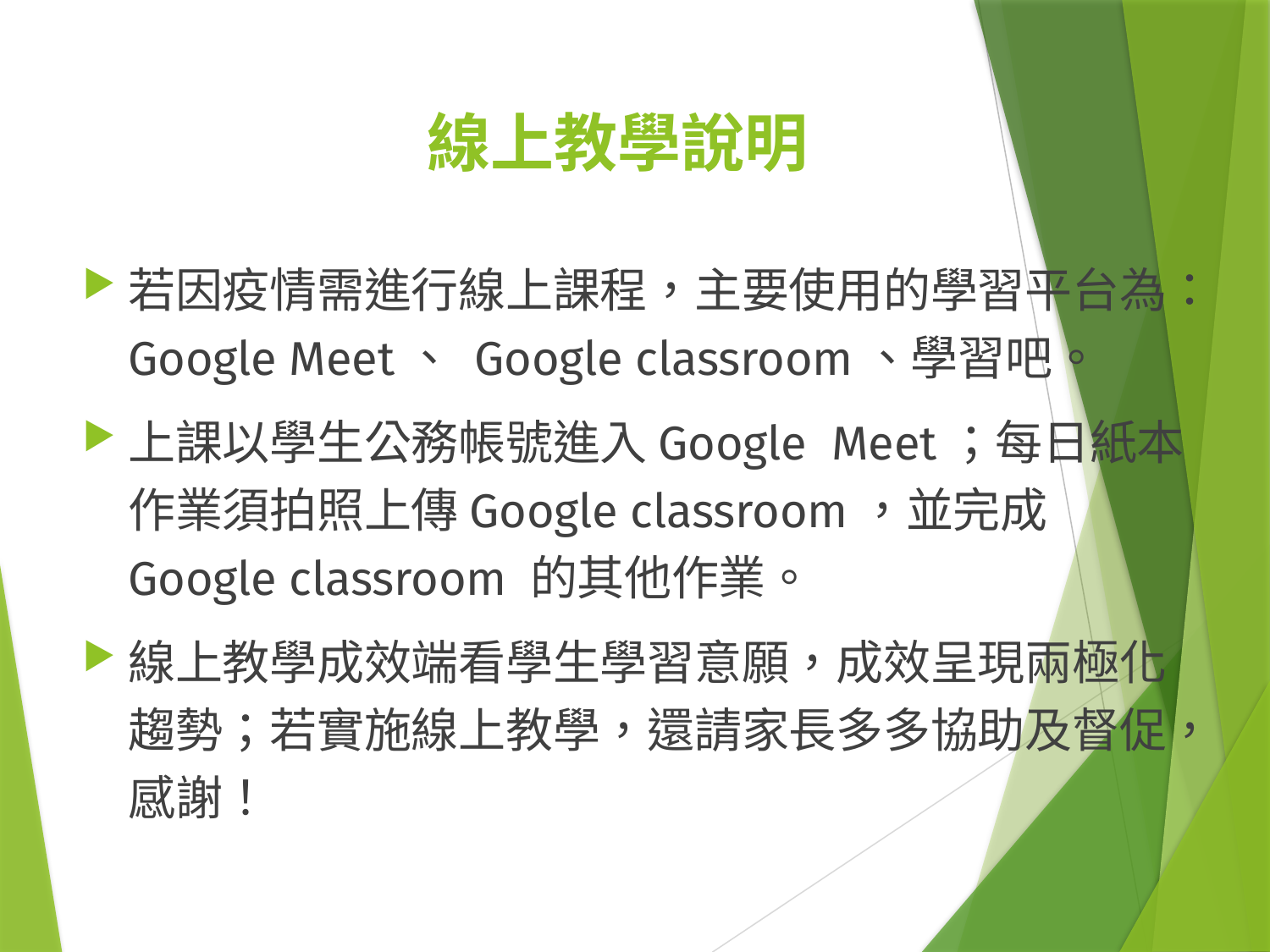

# 線上教學說明
若因疫情需進行線上課程，主要使用的學習平台為：Google Meet、 Google classroom、學習吧。
上課以學生公務帳號進入Google  Meet；每日紙本作業須拍照上傳Google classroom，並完成Google classroom 的其他作業。
線上教學成效端看學生學習意願，成效呈現兩極化趨勢；若實施線上教學，還請家長多多協助及督促，感謝！